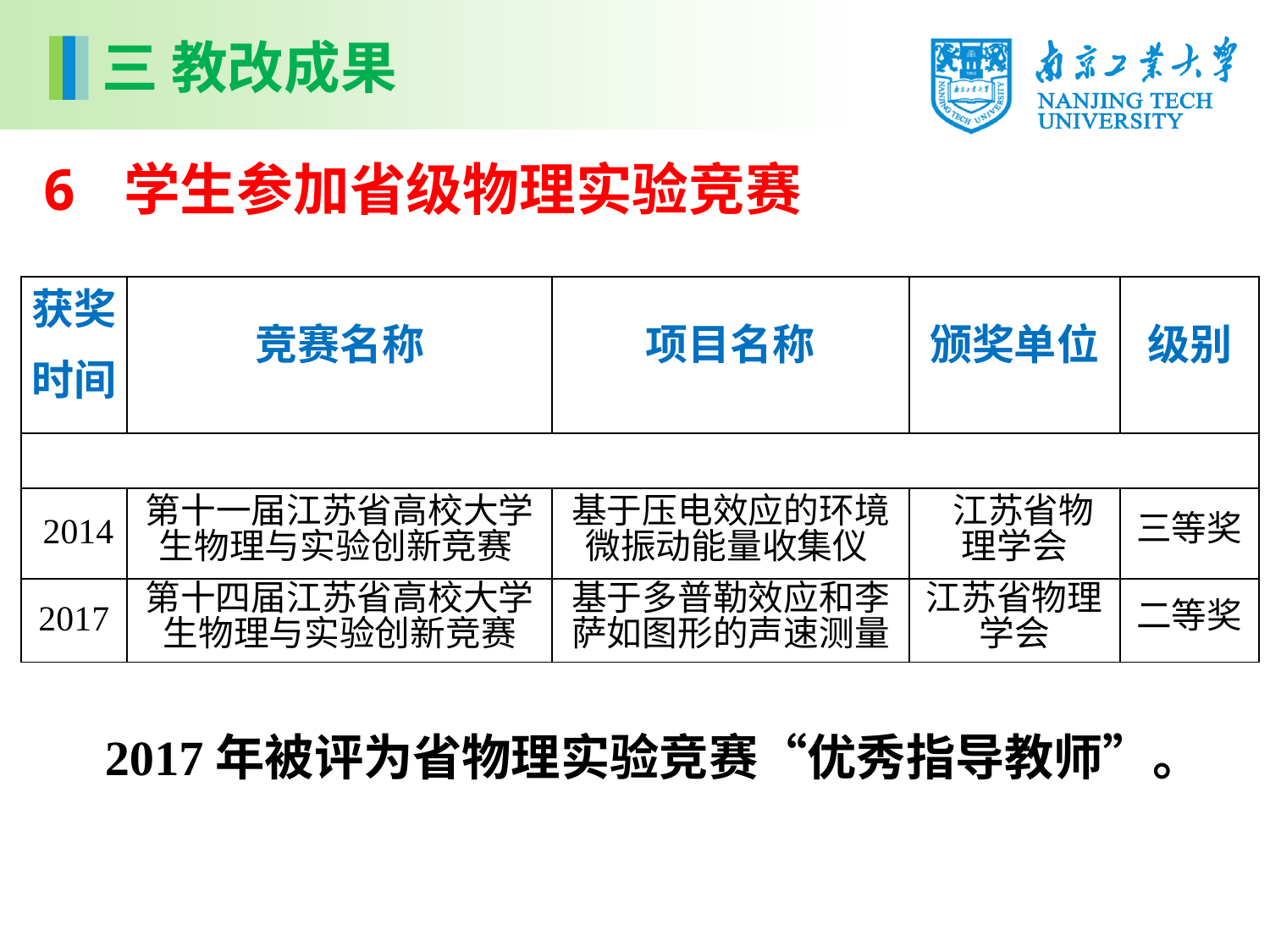

三 教改成果
6 学生参加省级物理实验竞赛
| 获奖 时间 | 竞赛名称 | 项目名称 | 颁奖单位 | 级别 |
| --- | --- | --- | --- | --- |
|  |  |  |  |  |
| 2014 | 第十一届江苏省高校大学生物理与实验创新竞赛 | 基于压电效应的环境微振动能量收集仪 | 江苏省物理学会 | 三等奖 |
| 2017 | 第十四届江苏省高校大学生物理与实验创新竞赛 | 基于多普勒效应和李萨如图形的声速测量 | 江苏省物理学会 | 二等奖 |
2017年被评为省物理实验竞赛“优秀指导教师”。